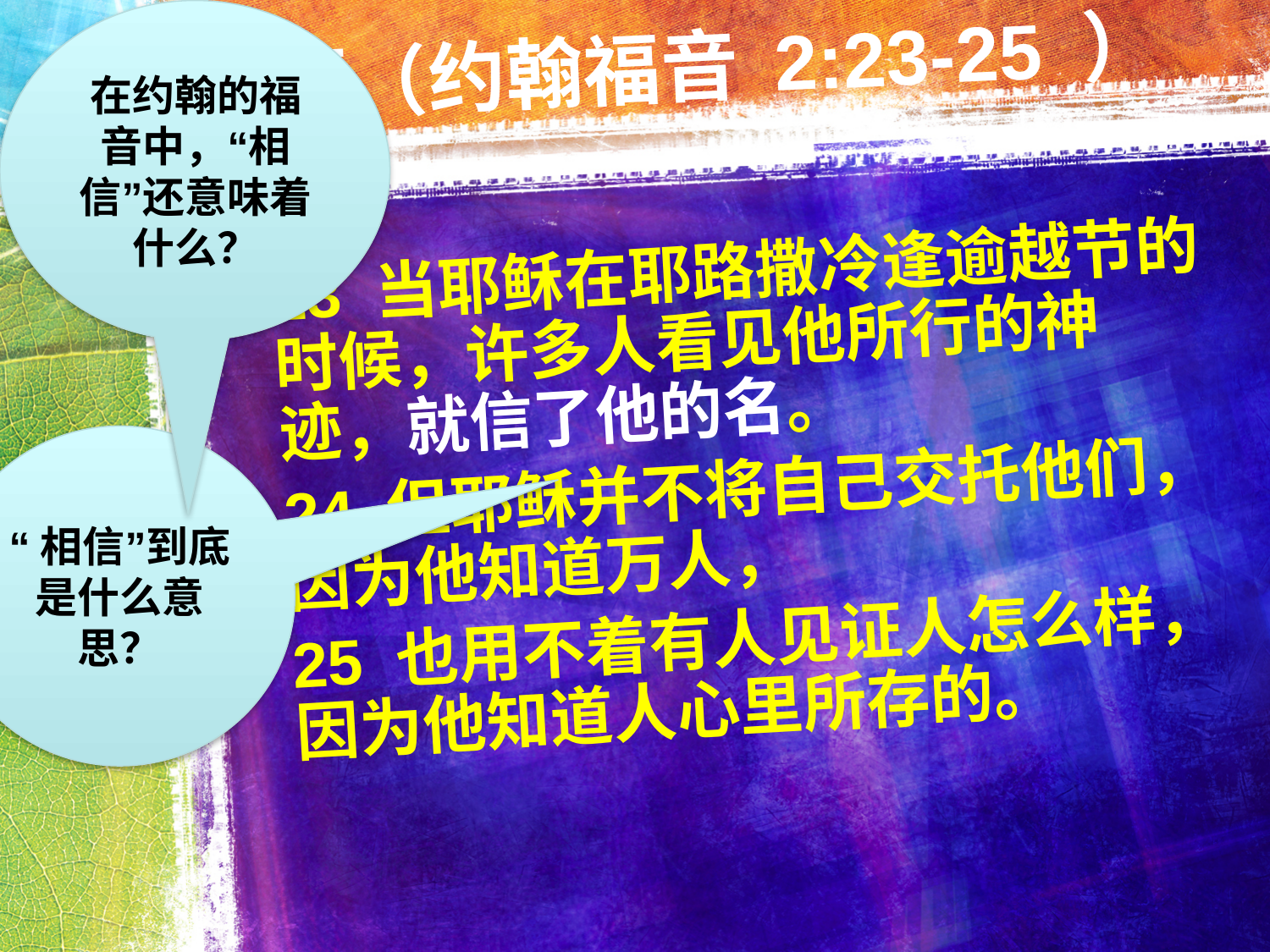

# 摘要（约翰福音 2:23-25 ）
在约翰的福音中，“相信”还意味着什么？
23 当耶稣在耶路撒冷逢逾越节的时候，许多人看见他所行的神迹，就信了他的名。
24 但耶稣并不将自己交托他们，因为他知道万人，
25 也用不着有人见证人怎么样，因为他知道人心里所存的。
“相信”到底是什么意思？